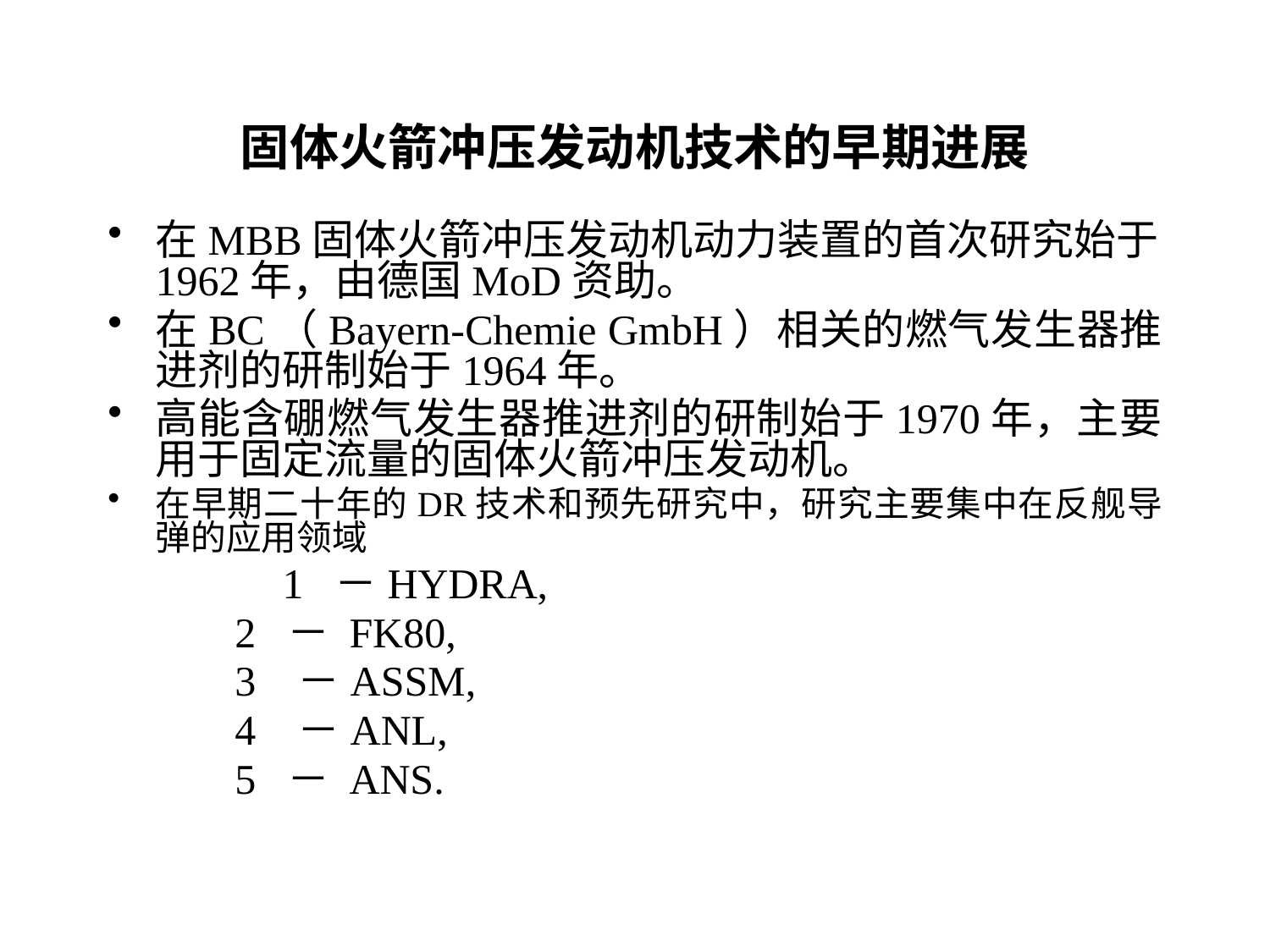

# 固体火箭冲压发动机技术的早期进展
在MBB固体火箭冲压发动机动力装置的首次研究始于1962年，由德国MoD资助。
在BC（Bayern-Chemie GmbH）相关的燃气发生器推进剂的研制始于1964年。
高能含硼燃气发生器推进剂的研制始于1970年，主要用于固定流量的固体火箭冲压发动机。
在早期二十年的DR技术和预先研究中，研究主要集中在反舰导弹的应用领域
		1  －HYDRA,
2  － FK80,
3   －ASSM,
4   －ANL,
5  － ANS.